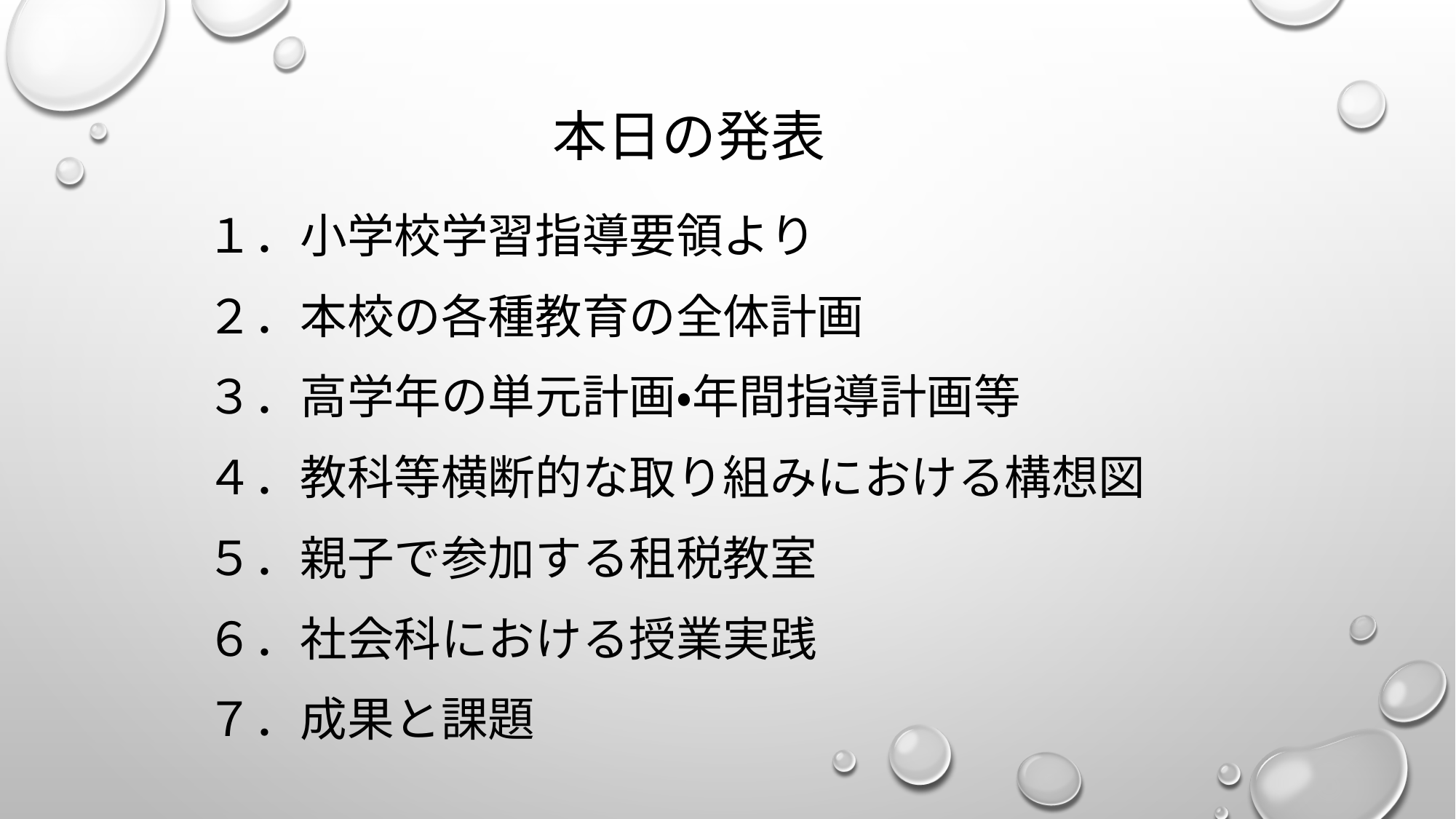

# 本日の発表
１．小学校学習指導要領より
２．本校の各種教育の全体計画
３．高学年の単元計画・年間指導計画等
４．教科等横断的な取り組みにおける構想図
５．親子で参加する租税教室
６．社会科における授業実践
７．成果と課題